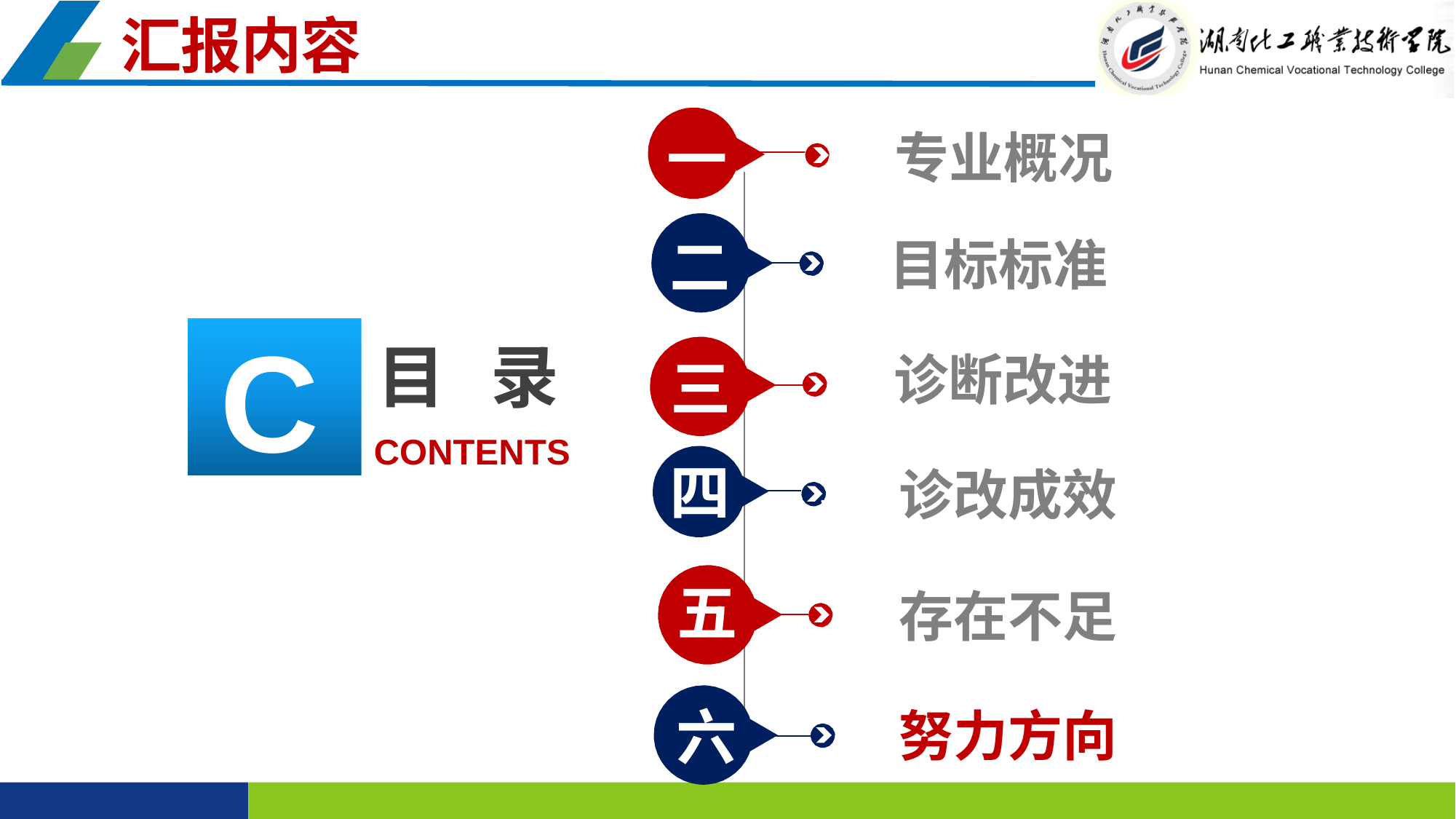

汇报内容
一

专业概况

二
目标标准

C

三
目	录

CONTENTS

诊断改进

四
诊改成效

五
存在不足

六
六
努力方向